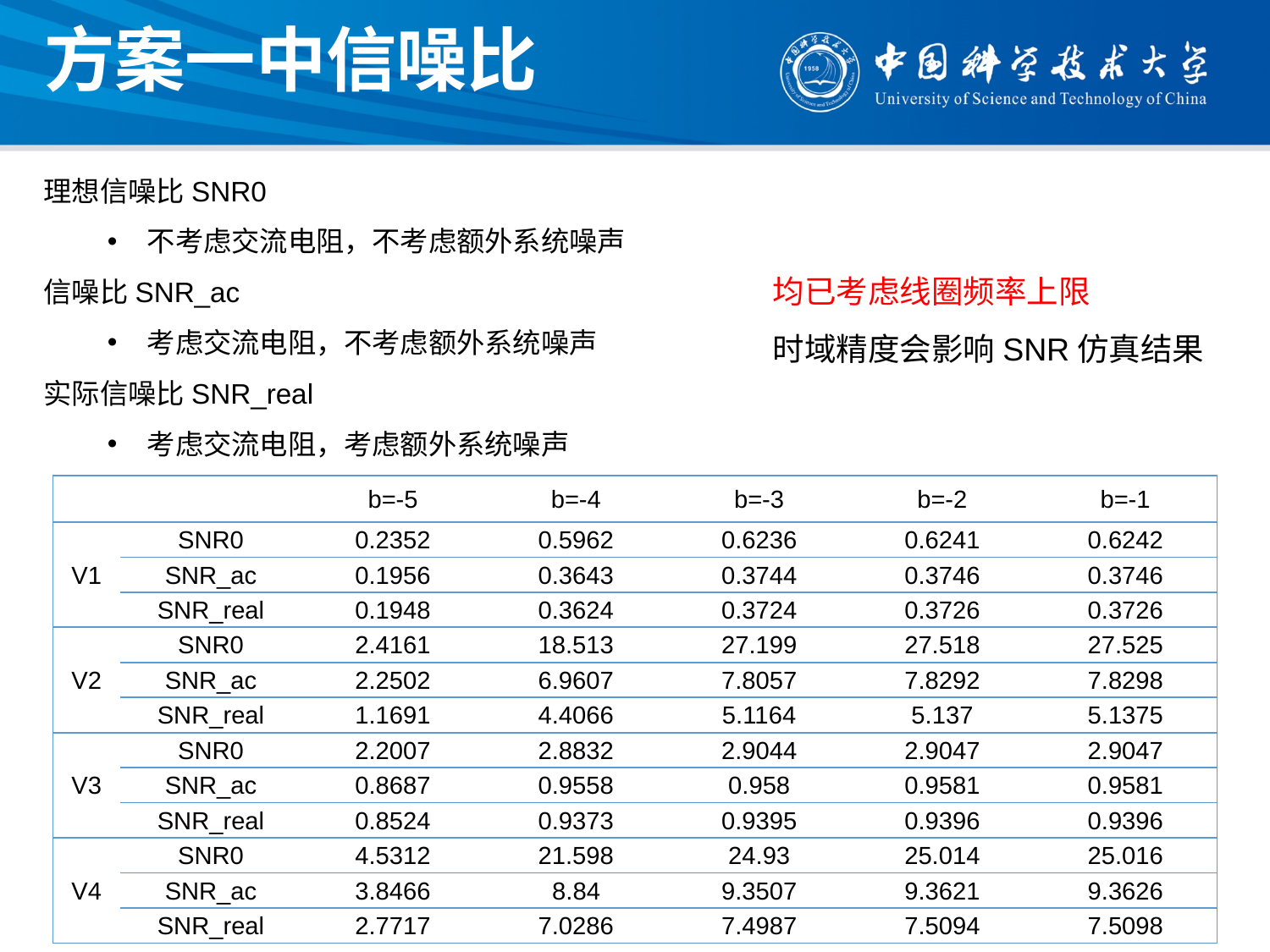

方案一中信噪比
理想信噪比SNR0
不考虑交流电阻，不考虑额外系统噪声
信噪比SNR_ac
考虑交流电阻，不考虑额外系统噪声
实际信噪比SNR_real
考虑交流电阻，考虑额外系统噪声
均已考虑线圈频率上限
时域精度会影响SNR仿真结果
|  |  | b=-5 | b=-4 | b=-3 | b=-2 | b=-1 |
| --- | --- | --- | --- | --- | --- | --- |
| V1 | SNR0 | 0.2352 | 0.5962 | 0.6236 | 0.6241 | 0.6242 |
|  | SNR\_ac | 0.1956 | 0.3643 | 0.3744 | 0.3746 | 0.3746 |
|  | SNR\_real | 0.1948 | 0.3624 | 0.3724 | 0.3726 | 0.3726 |
| V2 | SNR0 | 2.4161 | 18.513 | 27.199 | 27.518 | 27.525 |
|  | SNR\_ac | 2.2502 | 6.9607 | 7.8057 | 7.8292 | 7.8298 |
|  | SNR\_real | 1.1691 | 4.4066 | 5.1164 | 5.137 | 5.1375 |
| V3 | SNR0 | 2.2007 | 2.8832 | 2.9044 | 2.9047 | 2.9047 |
|  | SNR\_ac | 0.8687 | 0.9558 | 0.958 | 0.9581 | 0.9581 |
|  | SNR\_real | 0.8524 | 0.9373 | 0.9395 | 0.9396 | 0.9396 |
| V4 | SNR0 | 4.5312 | 21.598 | 24.93 | 25.014 | 25.016 |
|  | SNR\_ac | 3.8466 | 8.84 | 9.3507 | 9.3621 | 9.3626 |
|  | SNR\_real | 2.7717 | 7.0286 | 7.4987 | 7.5094 | 7.5098 |
4